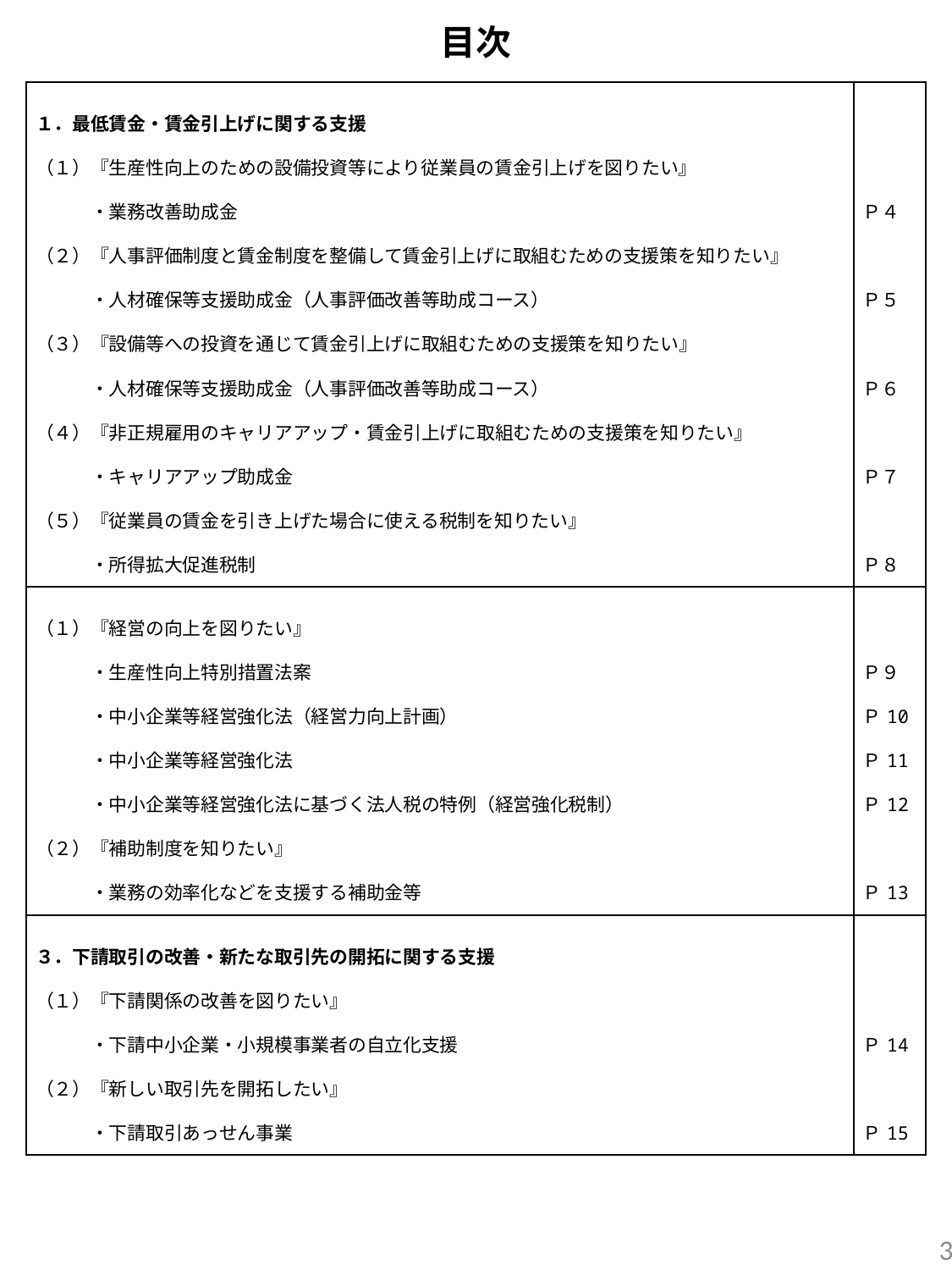

目次
| １．最低賃金・賃金引上げに関する支援 （１）『生産性向上のための設備投資等により従業員の賃金引上げを図りたい』 　　　・業務改善助成金 （２）『人事評価制度と賃金制度を整備して賃金引上げに取組むための支援策を知りたい』 　　　・人材確保等支援助成金（人事評価改善等助成コース） （３）『設備等への投資を通じて賃金引上げに取組むための支援策を知りたい』 　　　・人材確保等支援助成金（人事評価改善等助成コース） （４）『非正規雇用のキャリアアップ・賃金引上げに取組むための支援策を知りたい』 　　　・キャリアアップ助成金 （５）『従業員の賃金を引き上げた場合に使える税制を知りたい』 　　　・所得拡大促進税制 | Ｐ４ 　 Ｐ５ Ｐ６ Ｐ７ Ｐ８ |
| --- | --- |
| （１）『経営の向上を図りたい』 　　　・生産性向上特別措置法案 　　　・中小企業等経営強化法（経営力向上計画） 　　　・中小企業等経営強化法 　　　・中小企業等経営強化法に基づく法人税の特例（経営強化税制） （２）『補助制度を知りたい』 　　　・業務の効率化などを支援する補助金等 | Ｐ９ Ｐ10 Ｐ11 Ｐ12 Ｐ13 |
| ３．下請取引の改善・新たな取引先の開拓に関する支援 （１）『下請関係の改善を図りたい』 　　　・下請中小企業・小規模事業者の自立化支援 （２）『新しい取引先を開拓したい』 　　　・下請取引あっせん事業 | Ｐ14 Ｐ15 |
3